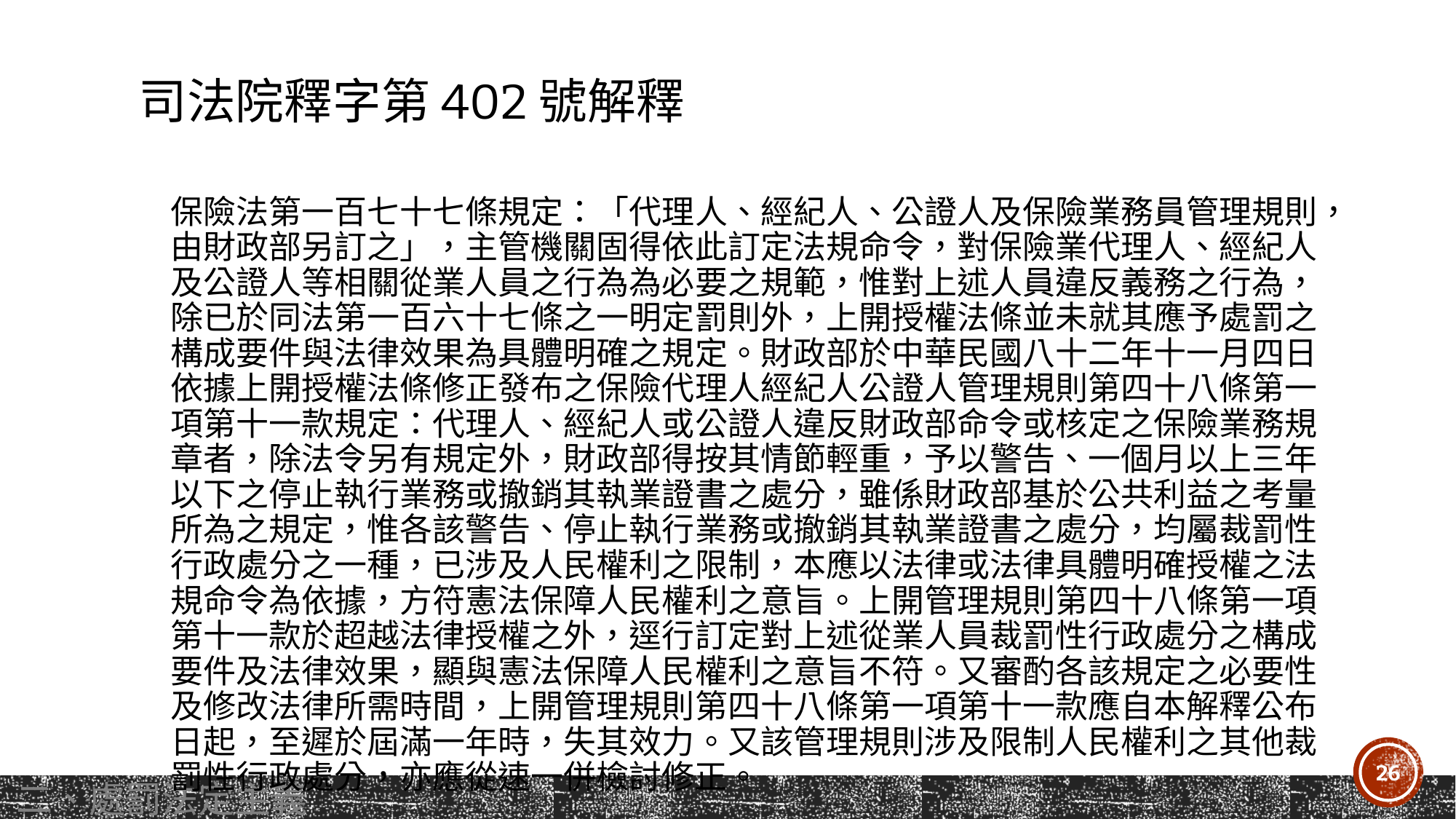

# 司法院釋字第402號解釋

保險法第一百七十七條規定：「代理人、經紀人、公證人及保險業務員管理規則，由財政部另訂之」，主管機關固得依此訂定法規命令，對保險業代理人、經紀人及公證人等相關從業人員之行為為必要之規範，惟對上述人員違反義務之行為，除已於同法第一百六十七條之一明定罰則外，上開授權法條並未就其應予處罰之構成要件與法律效果為具體明確之規定。財政部於中華民國八十二年十一月四日依據上開授權法條修正發布之保險代理人經紀人公證人管理規則第四十八條第一項第十一款規定：代理人、經紀人或公證人違反財政部命令或核定之保險業務規章者，除法令另有規定外，財政部得按其情節輕重，予以警告、一個月以上三年以下之停止執行業務或撤銷其執業證書之處分，雖係財政部基於公共利益之考量所為之規定，惟各該警告、停止執行業務或撤銷其執業證書之處分，均屬裁罰性行政處分之一種，已涉及人民權利之限制，本應以法律或法律具體明確授權之法規命令為依據，方符憲法保障人民權利之意旨。上開管理規則第四十八條第一項第十一款於超越法律授權之外，逕行訂定對上述從業人員裁罰性行政處分之構成要件及法律效果，顯與憲法保障人民權利之意旨不符。又審酌各該規定之必要性及修改法律所需時間，上開管理規則第四十八條第一項第十一款應自本解釋公布日起，至遲於屆滿一年時，失其效力。又該管理規則涉及限制人民權利之其他裁罰性行政處分，亦應從速一併檢討修正。
26